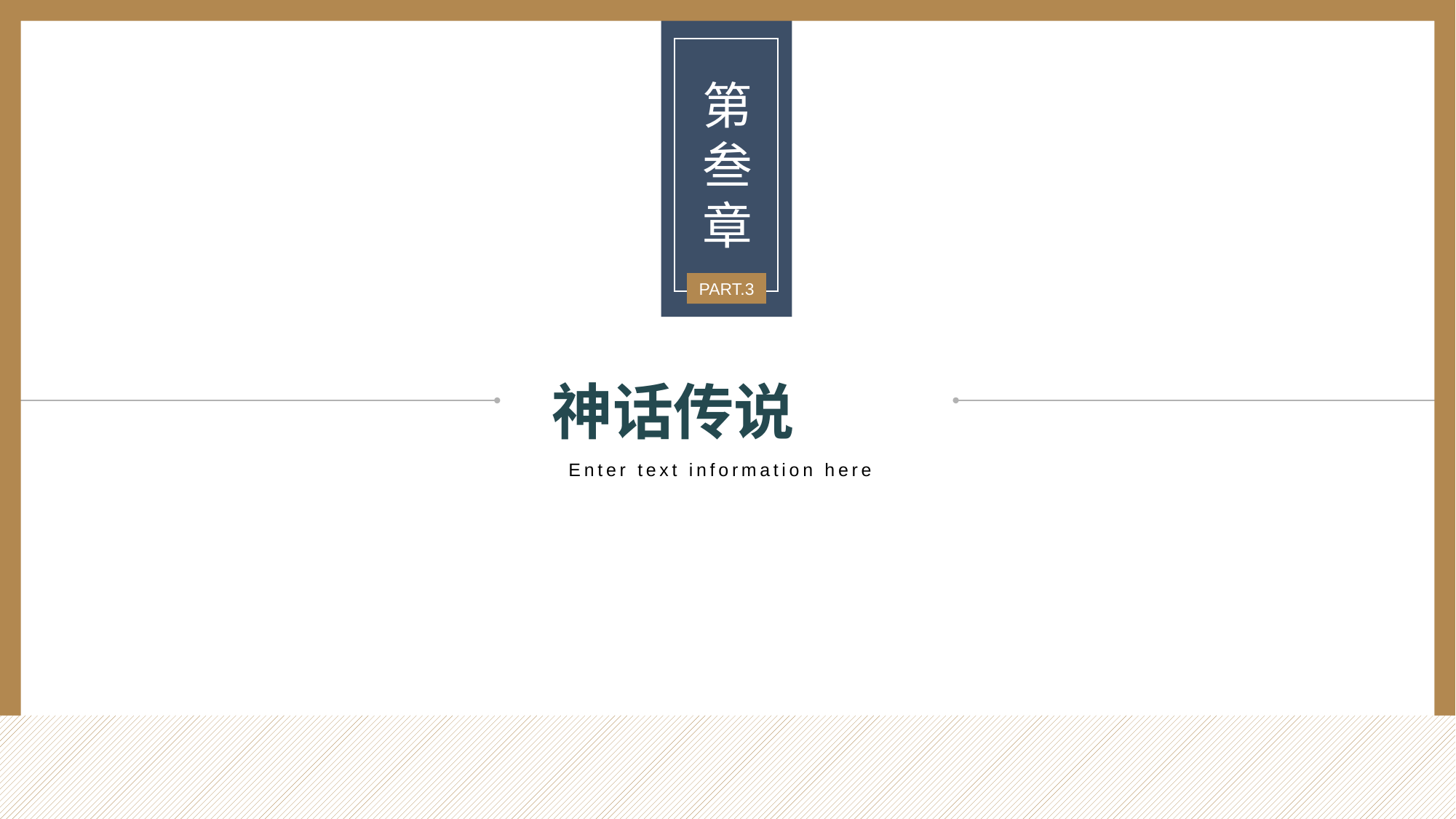

第
叁章
PART.3
神话传说
Enter text information here